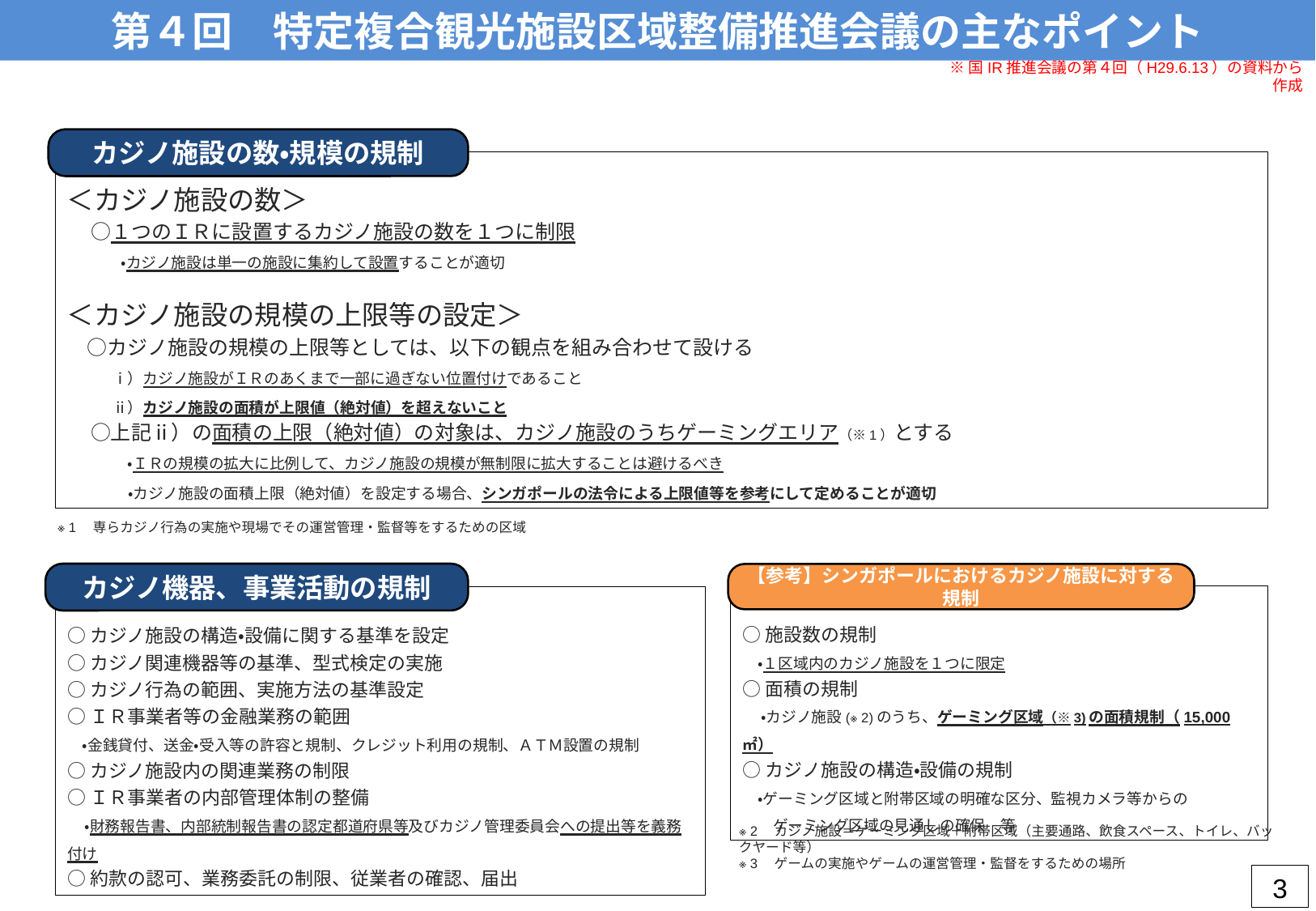

第４回　特定複合観光施設区域整備推進会議の主なポイント
※国IR推進会議の第４回（H29.6.13）の資料から作成
カジノ施設の数・規模の規制

＜カジノ施設の数＞
　○１つのＩＲに設置するカジノ施設の数を１つに制限
　　　・カジノ施設は単一の施設に集約して設置することが適切

＜カジノ施設の規模の上限等の設定＞
　○カジノ施設の規模の上限等としては、以下の観点を組み合わせて設ける
　　　ⅰ）カジノ施設がＩＲのあくまで一部に過ぎない位置付けであること
　　　ⅱ）カジノ施設の面積が上限値（絶対値）を超えないこと
　○上記ⅱ）の面積の上限（絶対値）の対象は、カジノ施設のうちゲーミングエリア（※1）とする
　　　・ＩＲの規模の拡大に比例して、カジノ施設の規模が無制限に拡大することは避けるべき
　　　　・カジノ施設の面積上限（絶対値）を設定する場合、シンガポールの法令による上限値等を参考にして定めることが適切
※1　専らカジノ行為の実施や現場でその運営管理・監督等をするための区域
カジノ機器、事業活動の規制
【参考】シンガポールにおけるカジノ施設に対する規制

○施設数の規制
　・１区域内のカジノ施設を１つに限定
○面積の規制
　・カジノ施設(※2)のうち、ゲーミング区域（※3)の面積規制（15,000㎡）
○カジノ施設の構造・設備の規制
　・ゲーミング区域と附帯区域の明確な区分、監視カメラ等からの
　　ゲーミング区域の見通しの確保　等

○カジノ施設の構造・設備に関する基準を設定
○カジノ関連機器等の基準、型式検定の実施
○カジノ行為の範囲、実施方法の基準設定
○ＩＲ事業者等の金融業務の範囲
　・金銭貸付、送金・受入等の許容と規制、クレジット利用の規制、ＡＴＭ設置の規制
○カジノ施設内の関連業務の制限
○ＩＲ事業者の内部管理体制の整備
　・財務報告書、内部統制報告書の認定都道府県等及びカジノ管理委員会への提出等を義務付け
○約款の認可、業務委託の制限、従業者の確認、届出
※2　カジノ施設＝ゲーミング区域＋附帯区域（主要通路、飲食スペース、トイレ、バックヤード等）
※3　ゲームの実施やゲームの運営管理・監督をするための場所
3